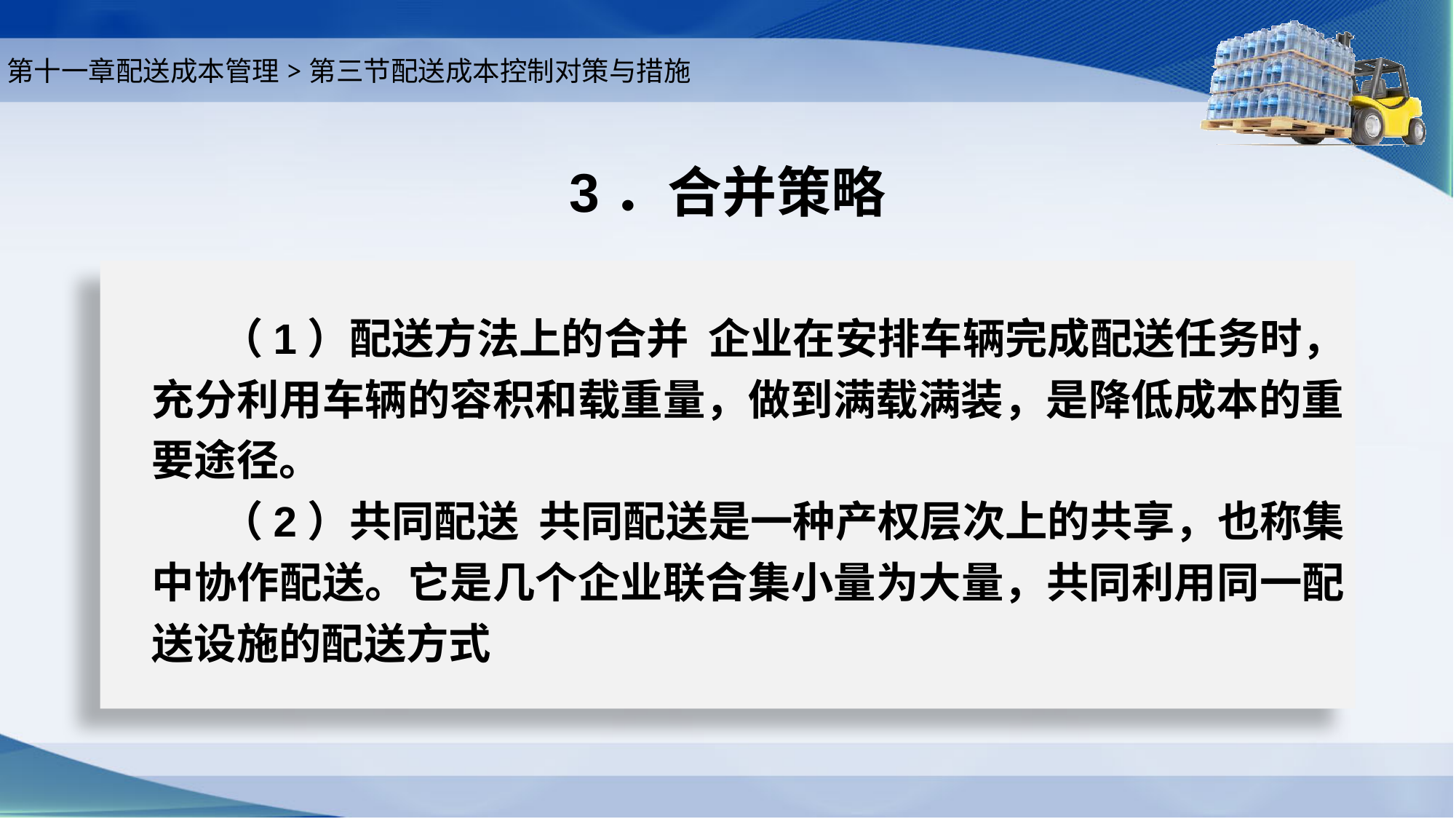

第十一章配送成本管理>第三节配送成本控制对策与措施
# 3．合并策略
（1）配送方法上的合并  企业在安排车辆完成配送任务时，充分利用车辆的容积和载重量，做到满载满装，是降低成本的重要途径。
（2）共同配送  共同配送是一种产权层次上的共享，也称集中协作配送。它是几个企业联合集小量为大量，共同利用同一配送设施的配送方式